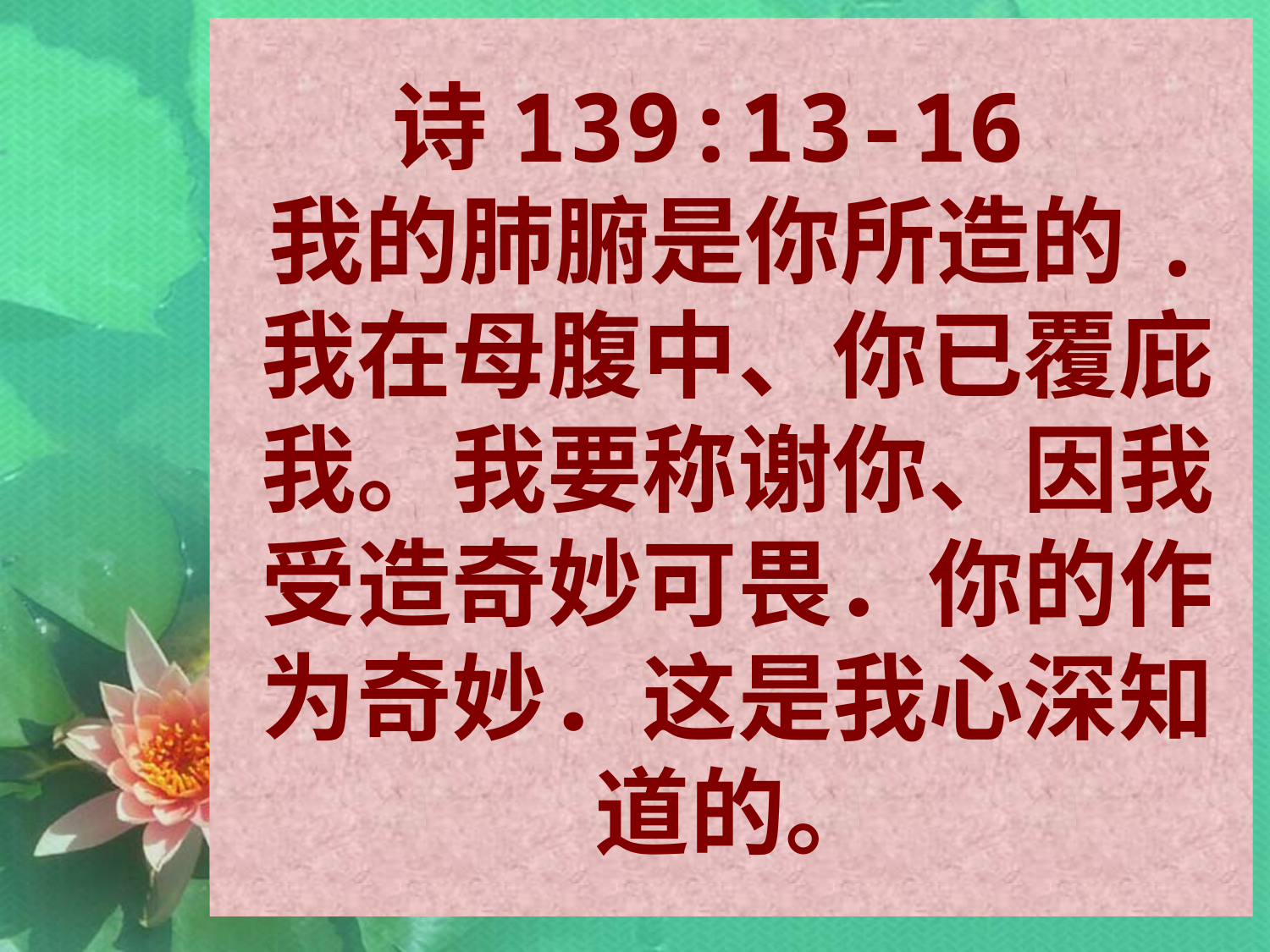

诗139:13-16
我的肺腑是你所造的.
我在母腹中、你已覆庇我。我要称谢你、因我受造奇妙可畏．你的作为奇妙．这是我心深知道的。